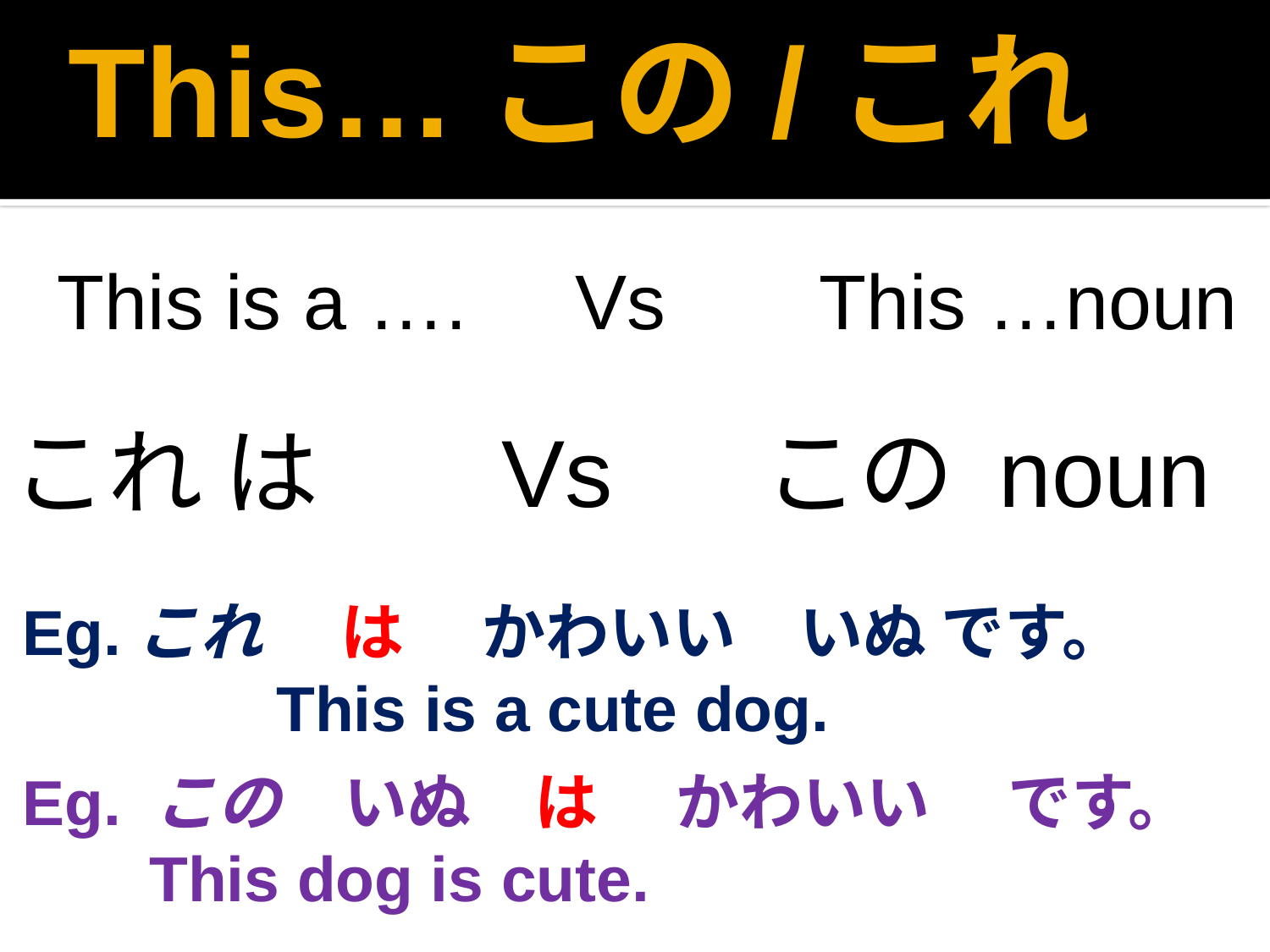

# This…この/これ

This is a ….     Vs 		This …noun
これ は	    Vs 	　 この noun
Eg.これ 　は 　かわいい　いぬ です。
        	This is a cute dog.
Eg. この　いぬ　は 　かわいい 　です。	This dog is cute.